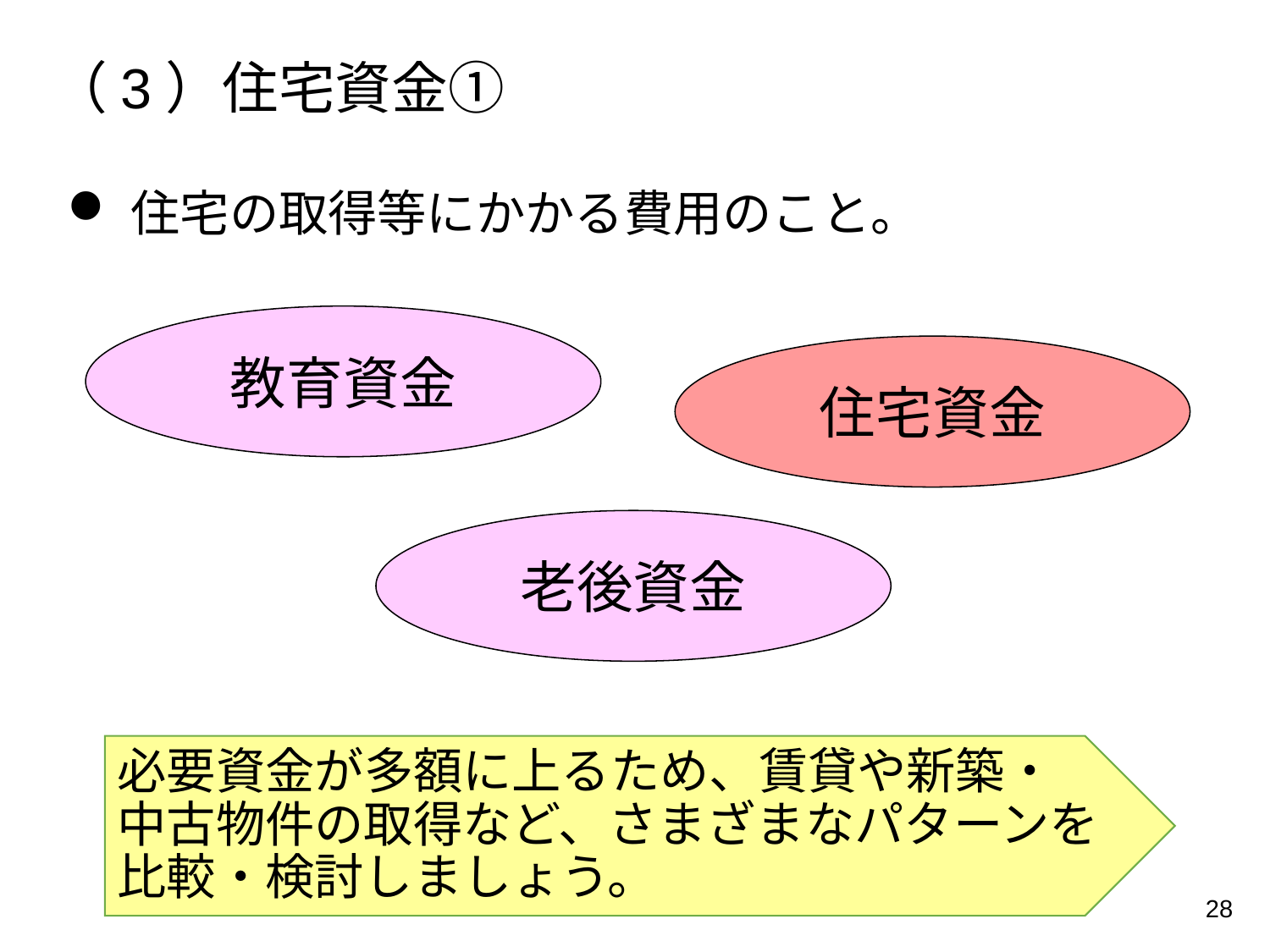

（3）住宅資金①
住宅の取得等にかかる費用のこと。
教育資金
住宅資金
老後資金
必要資金が多額に上るため、賃貸や新築・
中古物件の取得など、さまざまなパターンを
比較・検討しましょう。
28